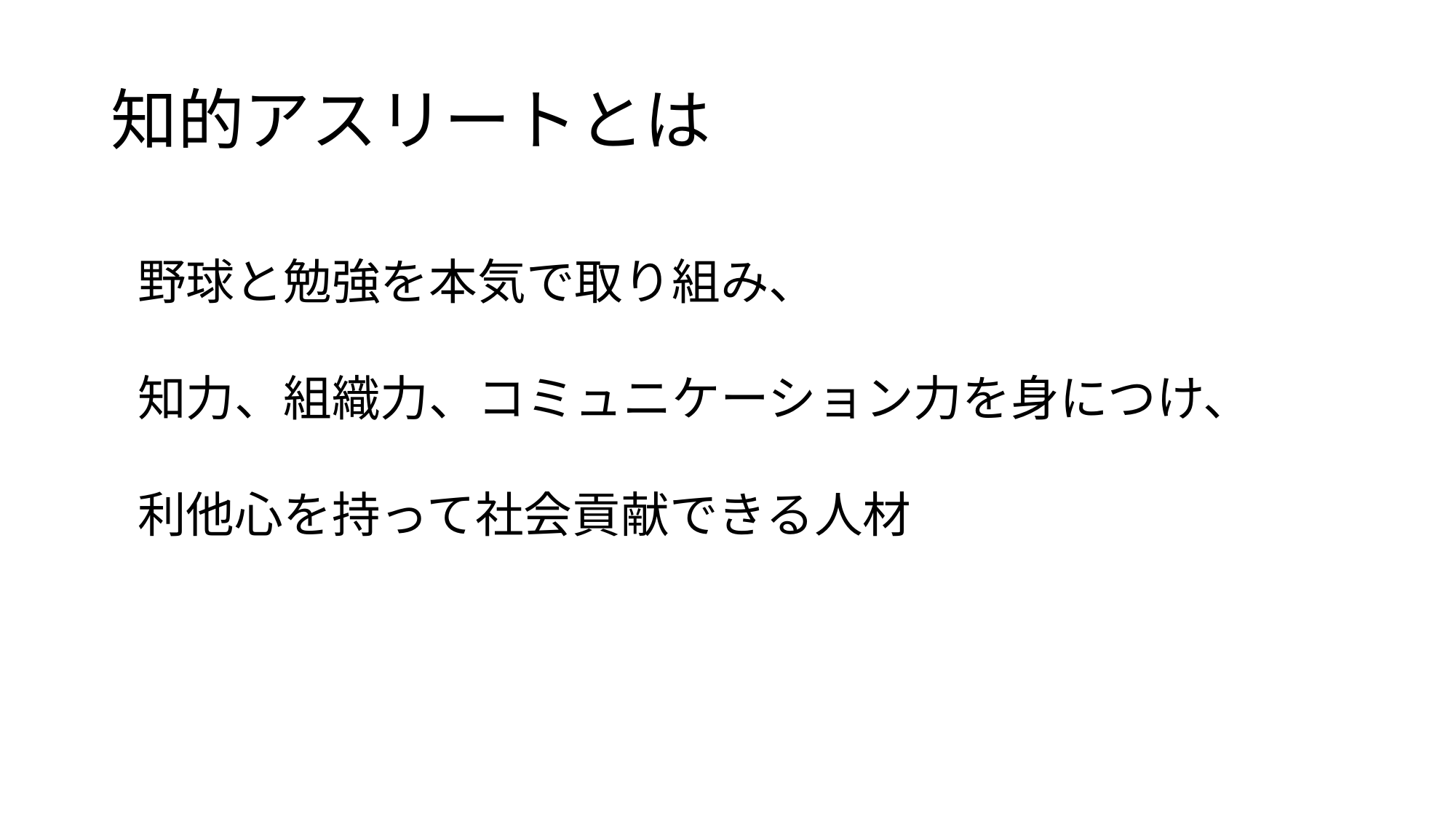

# 知的アスリートとは
野球と勉強を本気で取り組み、

知力、組織力、コミュニケーション力を身につけ、

利他心を持って社会貢献できる人材